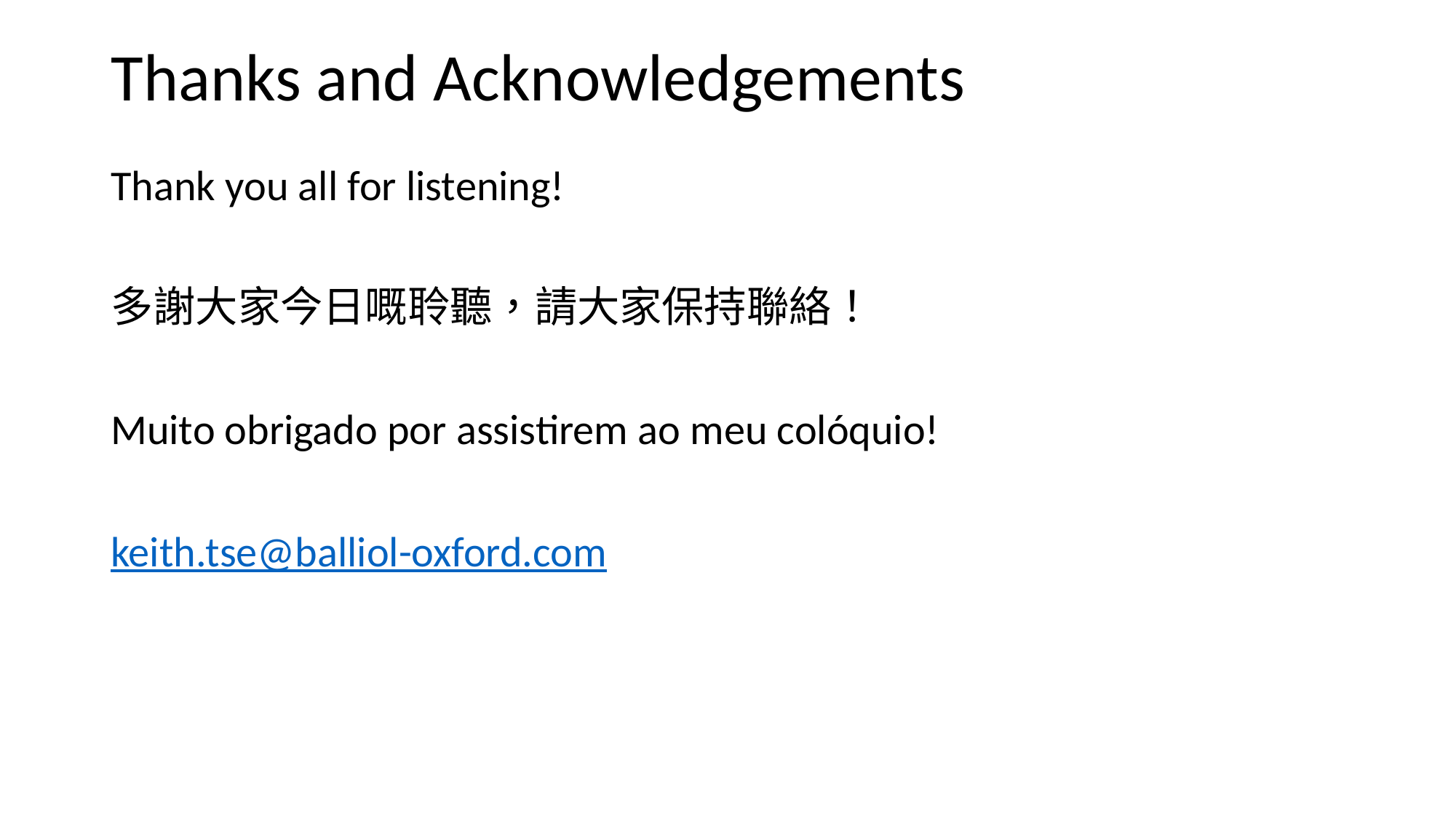

# Thanks and Acknowledgements
Thank you all for listening!

多謝大家今日嘅聆聽，請大家保持聯絡！

Muito obrigado por assistirem ao meu colóquio!

keith.tse@balliol-oxford.com